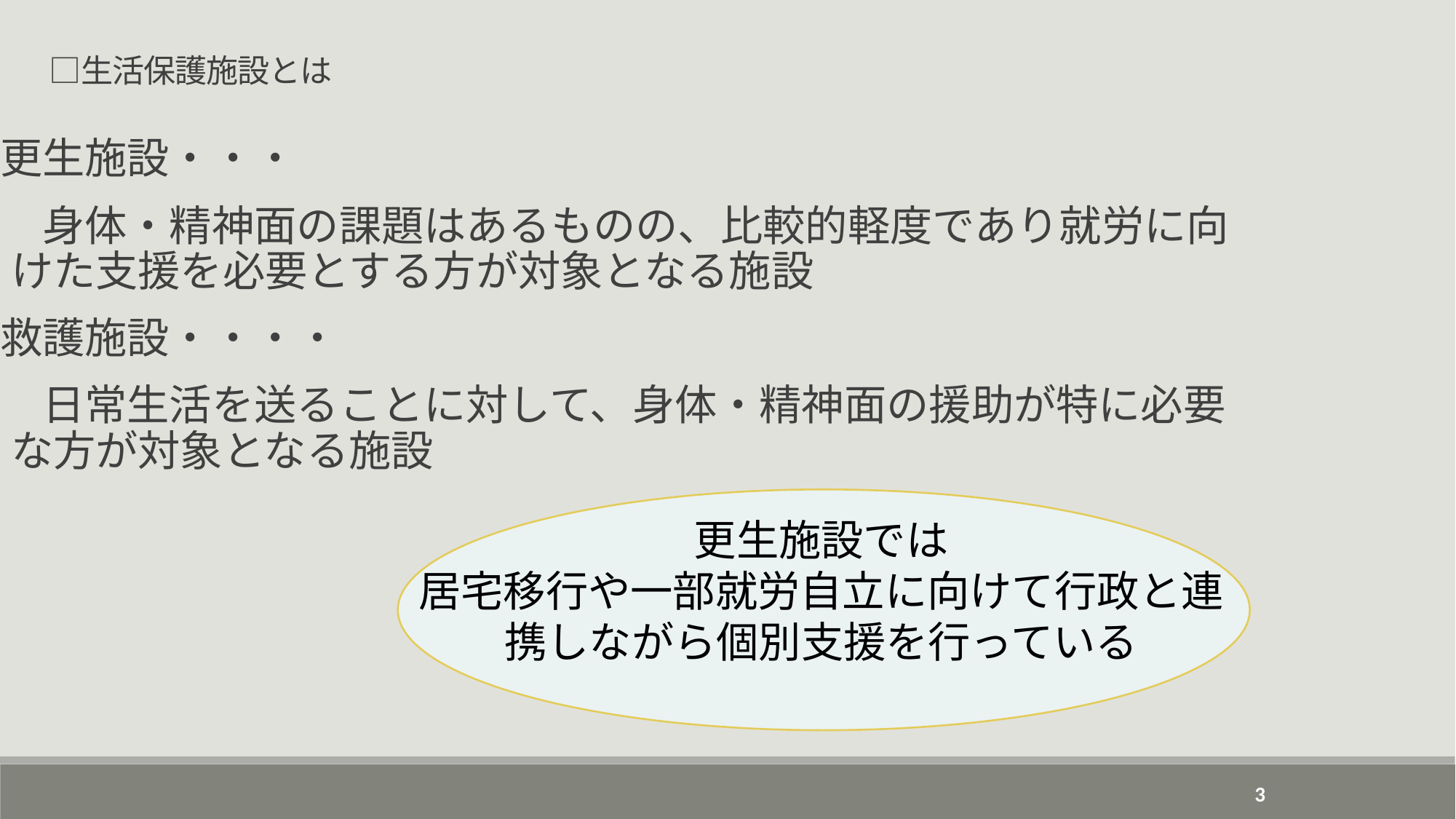

□生活保護施設とは

更生施設・・・
　身体・精神面の課題はあるものの、比較的軽度であり就労に向けた支援を必要とする方が対象となる施設
救護施設・・・・
　日常生活を送ることに対して、身体・精神面の援助が特に必要な方が対象となる施設

更生施設では
居宅移行や一部就労自立に向けて行政と連携しながら個別支援を行っている
3